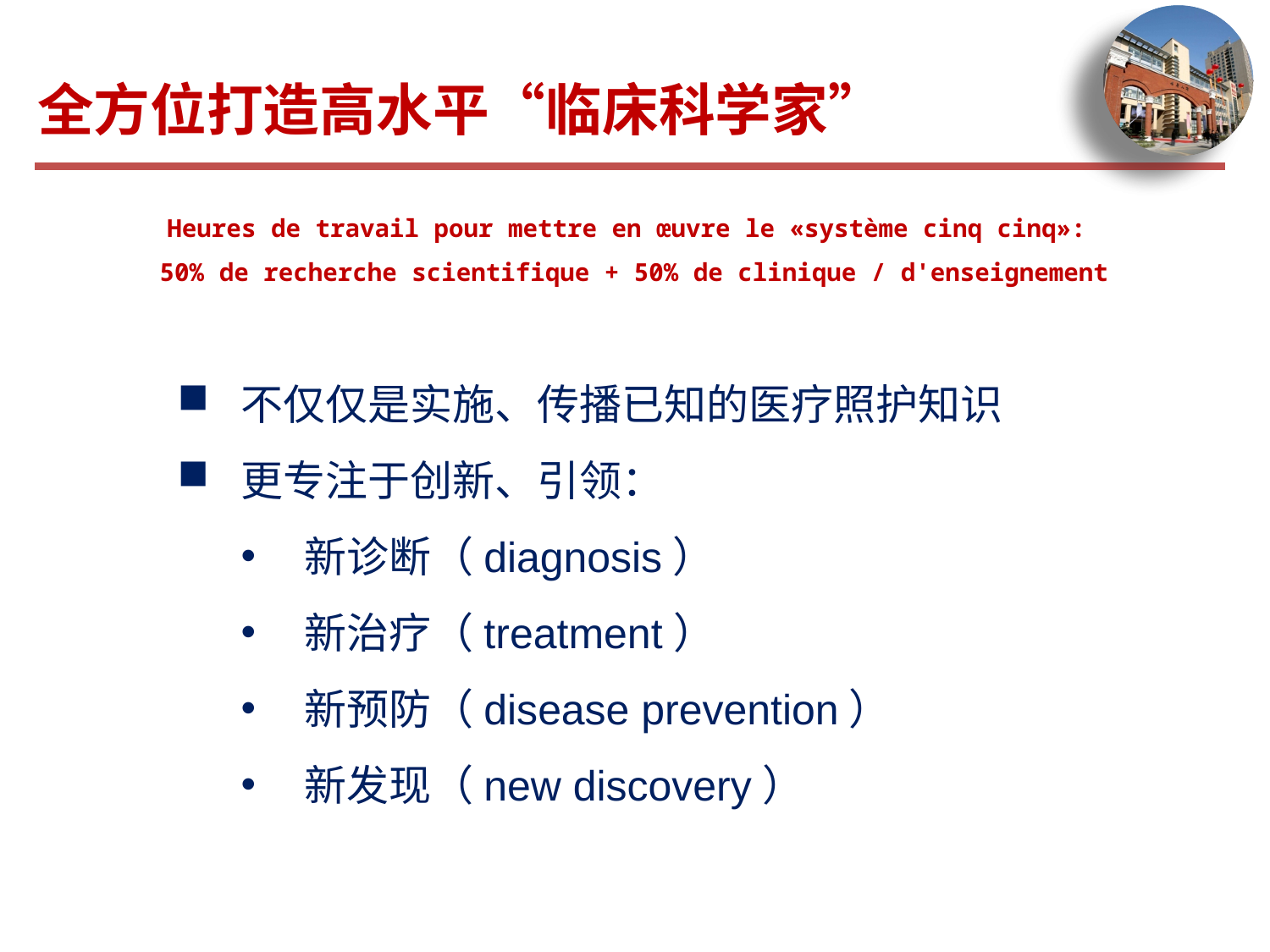

全方位打造高水平“临床科学家”

Heures de travail pour mettre en œuvre le «système cinq cinq»:
50% de recherche scientifique + 50% de clinique / d'enseignement
不仅仅是实施、传播已知的医疗照护知识
更专注于创新、引领：
新诊断（diagnosis）
新治疗（treatment）
新预防（disease prevention）
新发现（new discovery）